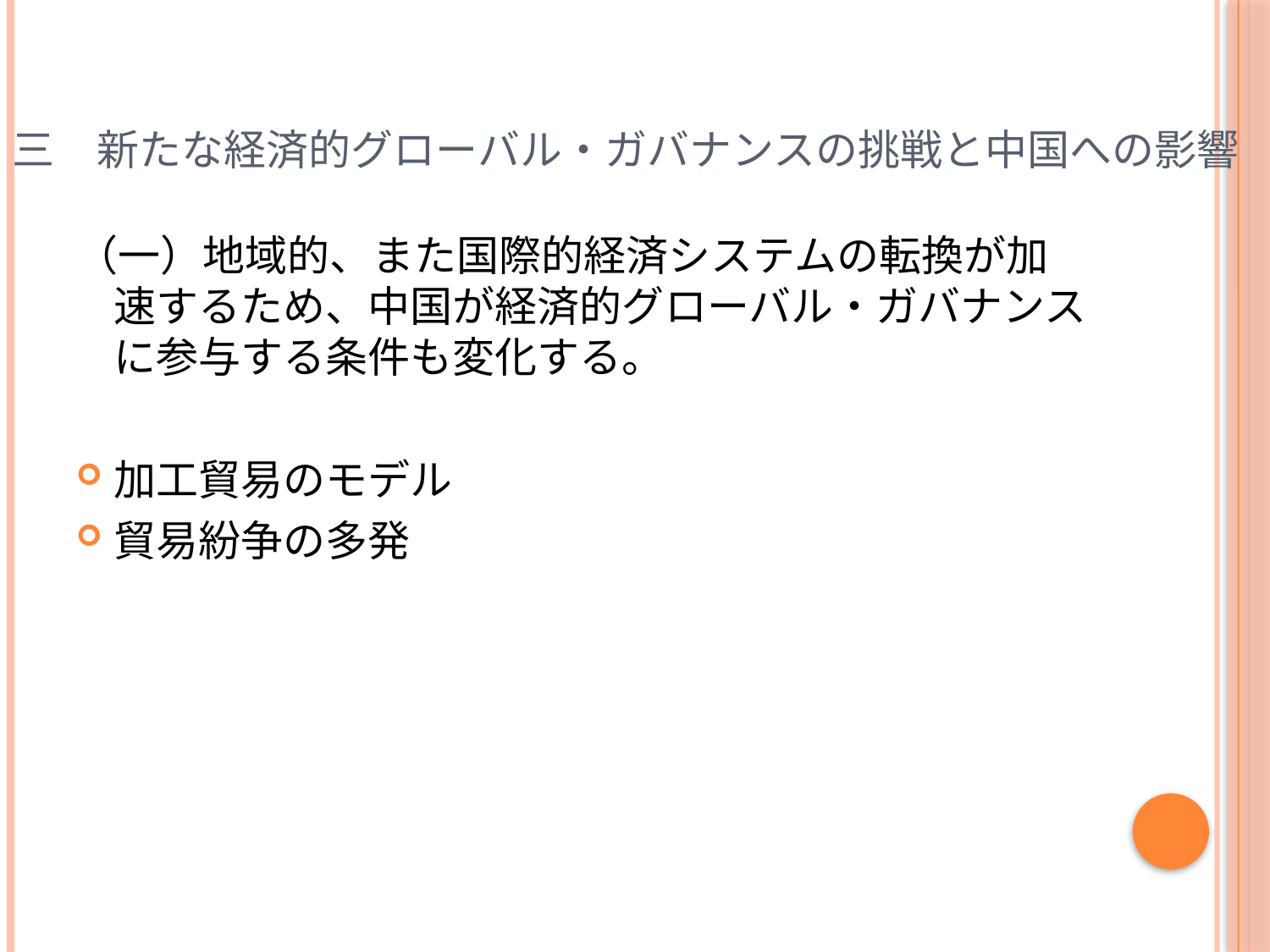

# 三　新たな経済的グローバル・ガバナンスの挑戦と中国への影響
（一）地域的、また国際的経済システムの転換が加速するため、中国が経済的グローバル・ガバナンスに参与する条件も変化する。

加工貿易のモデル
貿易紛争の多発